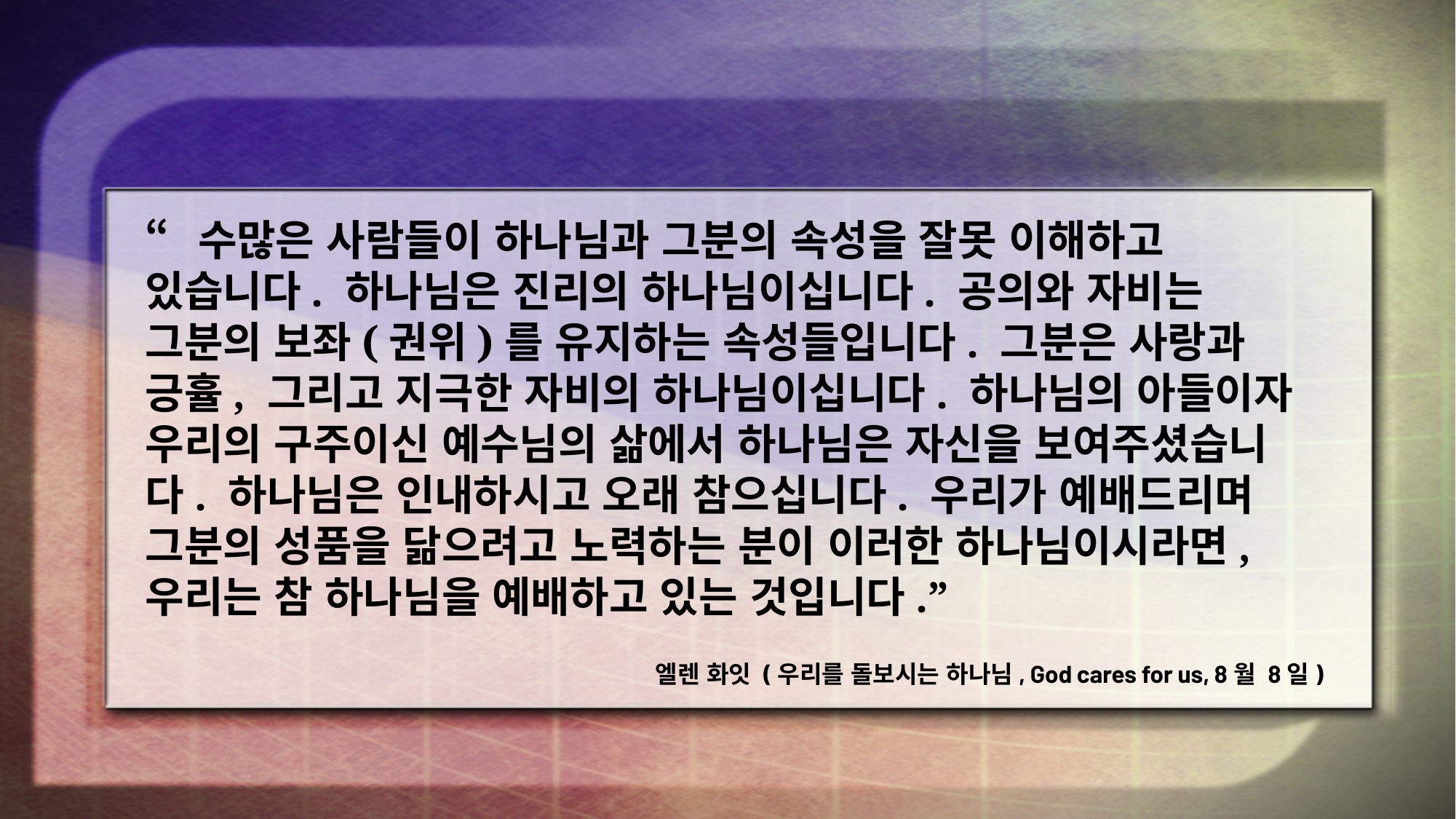

“수많은 사람들이 하나님과 그분의 속성을 잘못 이해하고 있습니다. 하나님은 진리의 하나님이십니다. 공의와 자비는 그분의 보좌(권위)를 유지하는 속성들입니다. 그분은 사랑과 긍휼, 그리고 지극한 자비의 하나님이십니다. 하나님의 아들이자 우리의 구주이신 예수님의 삶에서 하나님은 자신을 보여주셨습니다. 하나님은 인내하시고 오래 참으십니다. 우리가 예배드리며 그분의 성품을 닮으려고 노력하는 분이 이러한 하나님이시라면, 우리는 참 하나님을 예배하고 있는 것입니다.”
엘렌 화잇 (우리를 돌보시는 하나님, God cares for us, 8월 8일)